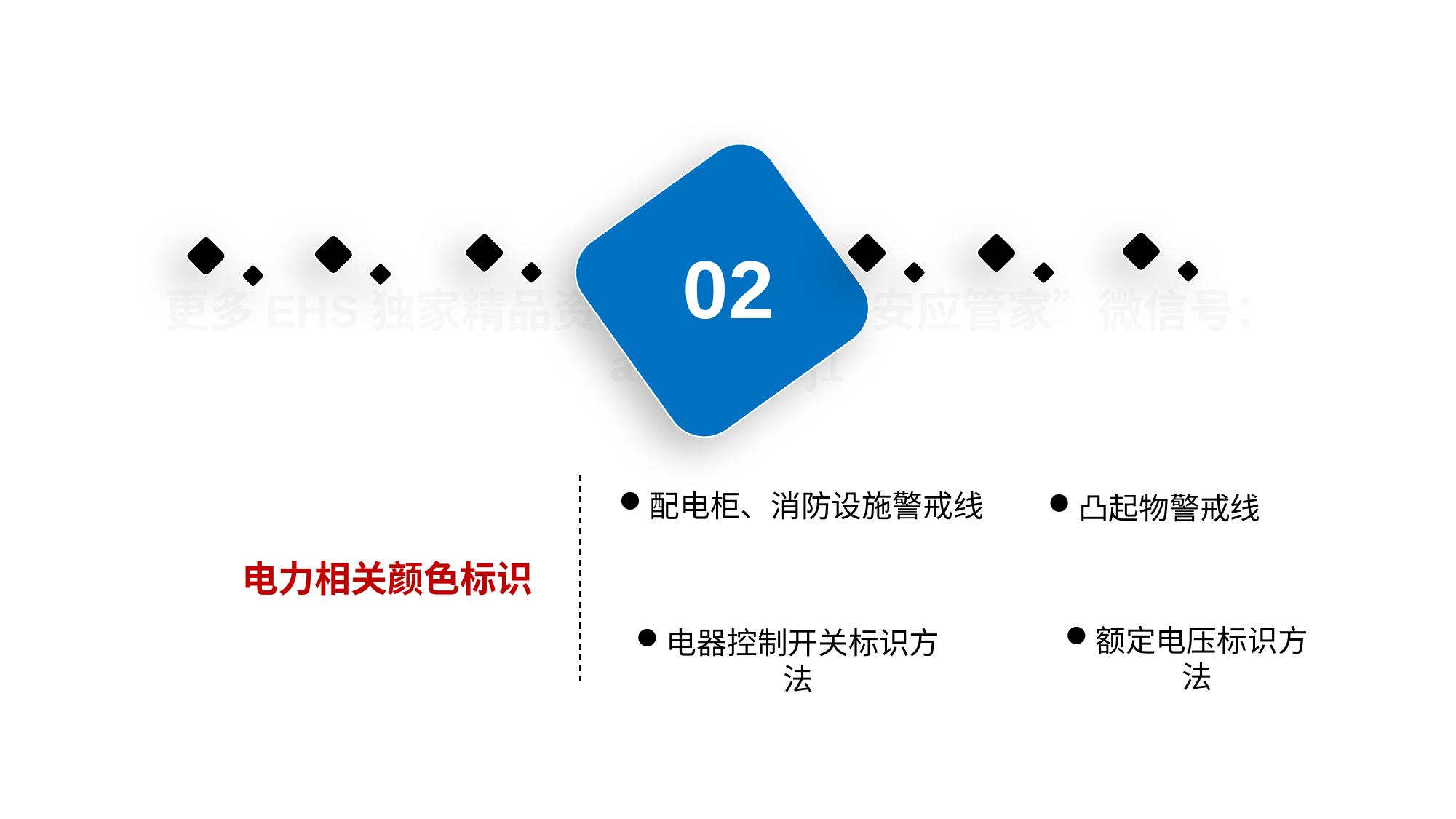

02

配电柜、消防设施警戒线
凸起物警戒线
电力相关颜色标识
额定电压标识方法
电器控制开关标识方法